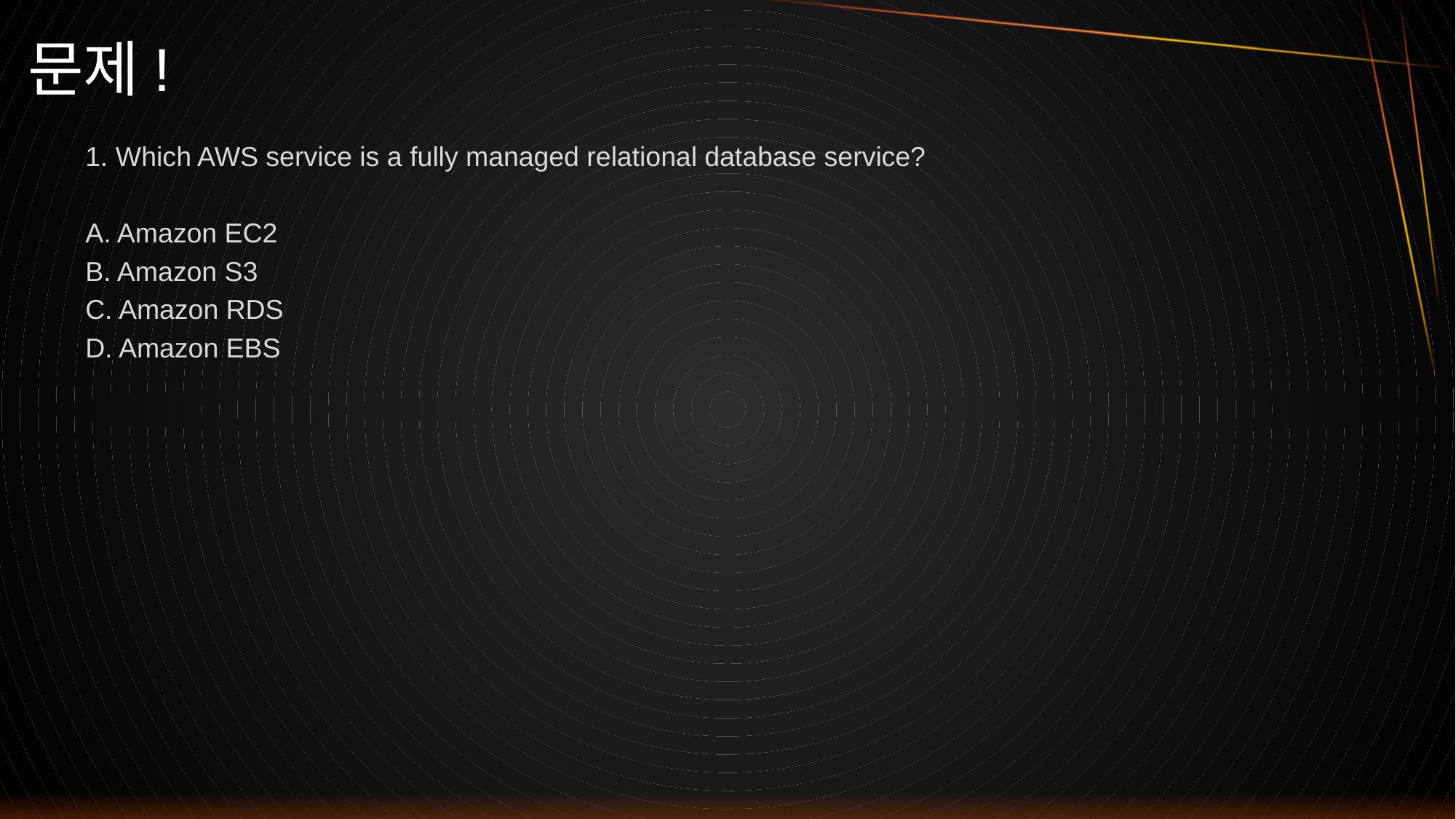

# 문제!
1. Which AWS service is a fully managed relational database service?

A. Amazon EC2
B. Amazon S3
C. Amazon RDS
D. Amazon EBS